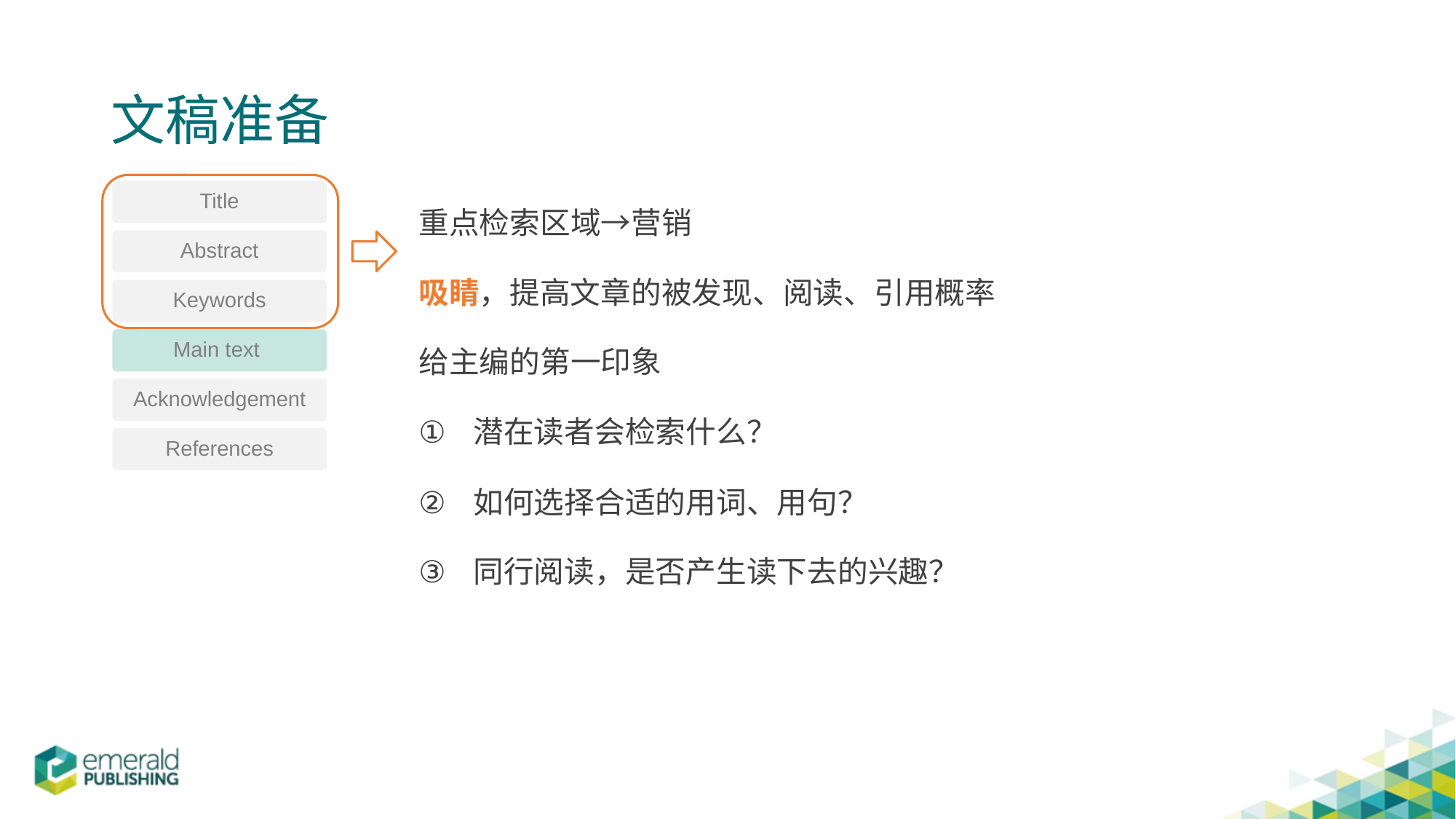

# 文稿准备

重点检索区域→营销
吸睛，提高文章的被发现、阅读、引用概率
给主编的第一印象
潜在读者会检索什么？
如何选择合适的用词、用句？
同行阅读，是否产生读下去的兴趣？

Title

Abstract

Keywords

Main text

Acknowledgement

References